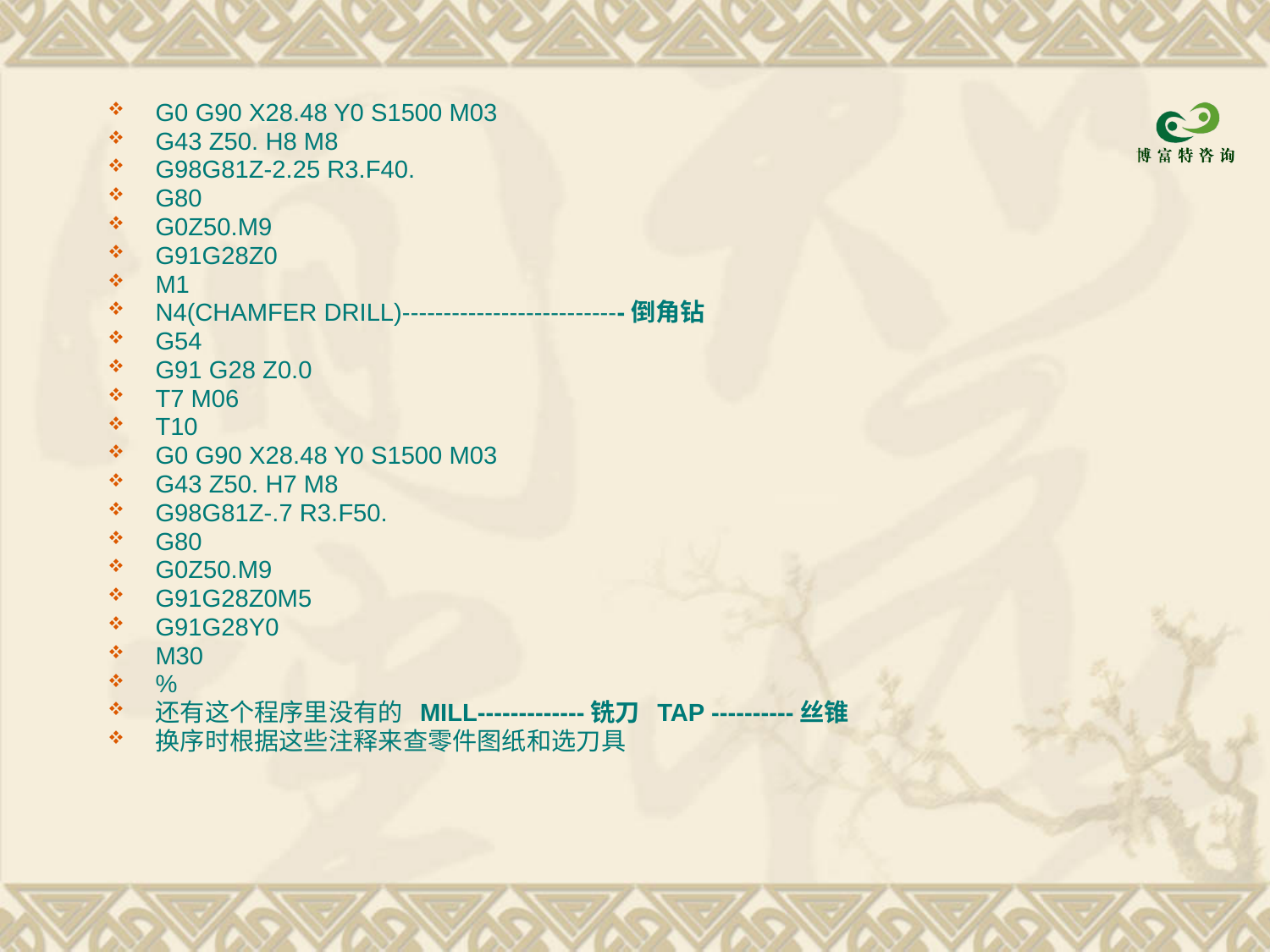

G0 G90 X28.48 Y0 S1500 M03
G43 Z50. H8 M8
G98G81Z-2.25 R3.F40.
G80
G0Z50.M9
G91G28Z0
M1
N4(CHAMFER DRILL)---------------------------倒角钻
G54
G91 G28 Z0.0
T7 M06
T10
G0 G90 X28.48 Y0 S1500 M03
G43 Z50. H7 M8
G98G81Z-.7 R3.F50.
G80
G0Z50.M9
G91G28Z0M5
G91G28Y0
M30
%
还有这个程序里没有的  MILL-------------铣刀  TAP ----------丝锥
换序时根据这些注释来查零件图纸和选刀具